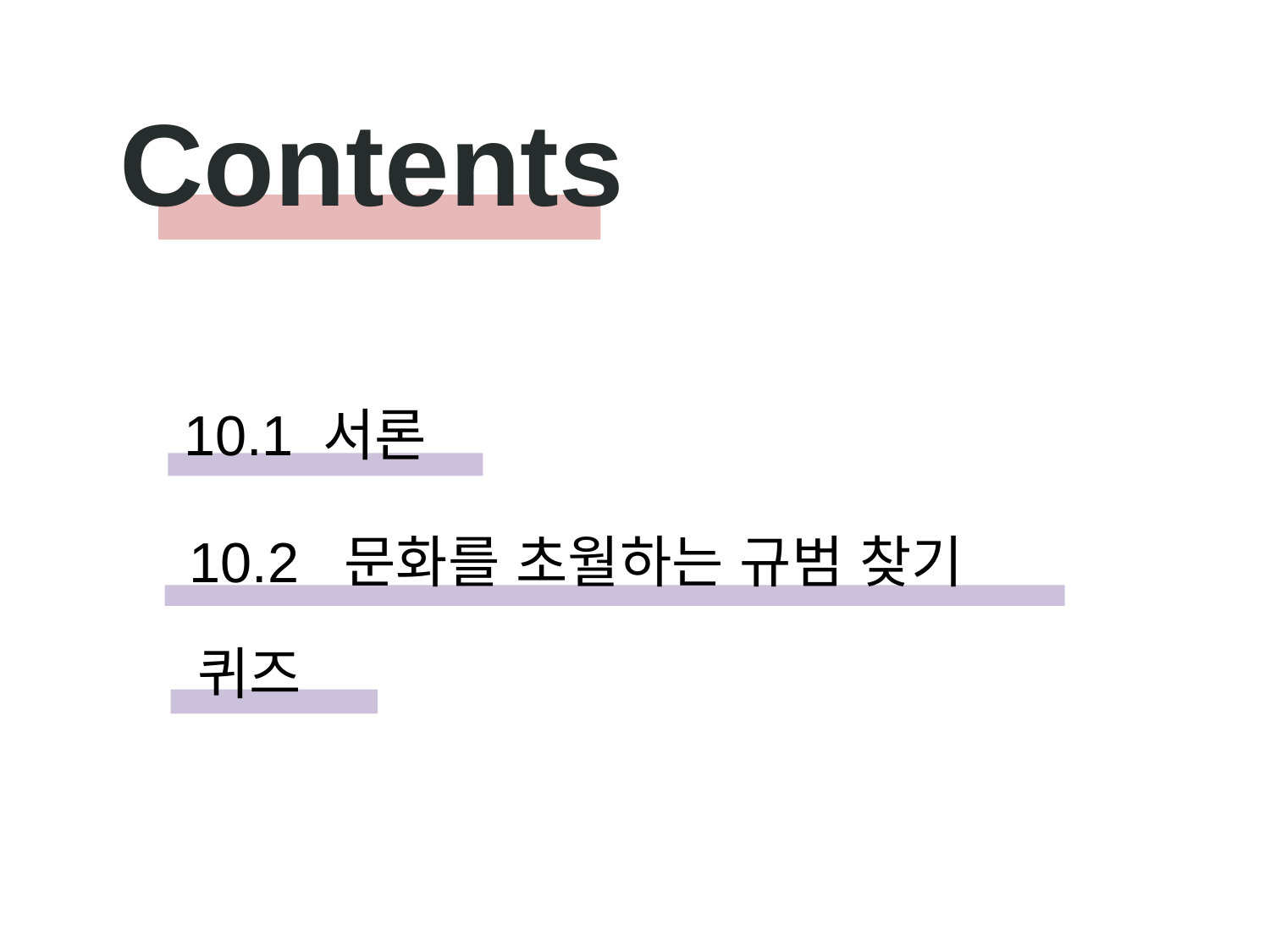

Contents

 10.1 서론

 10.2  문화를 초월하는 규범 찾기

 퀴즈